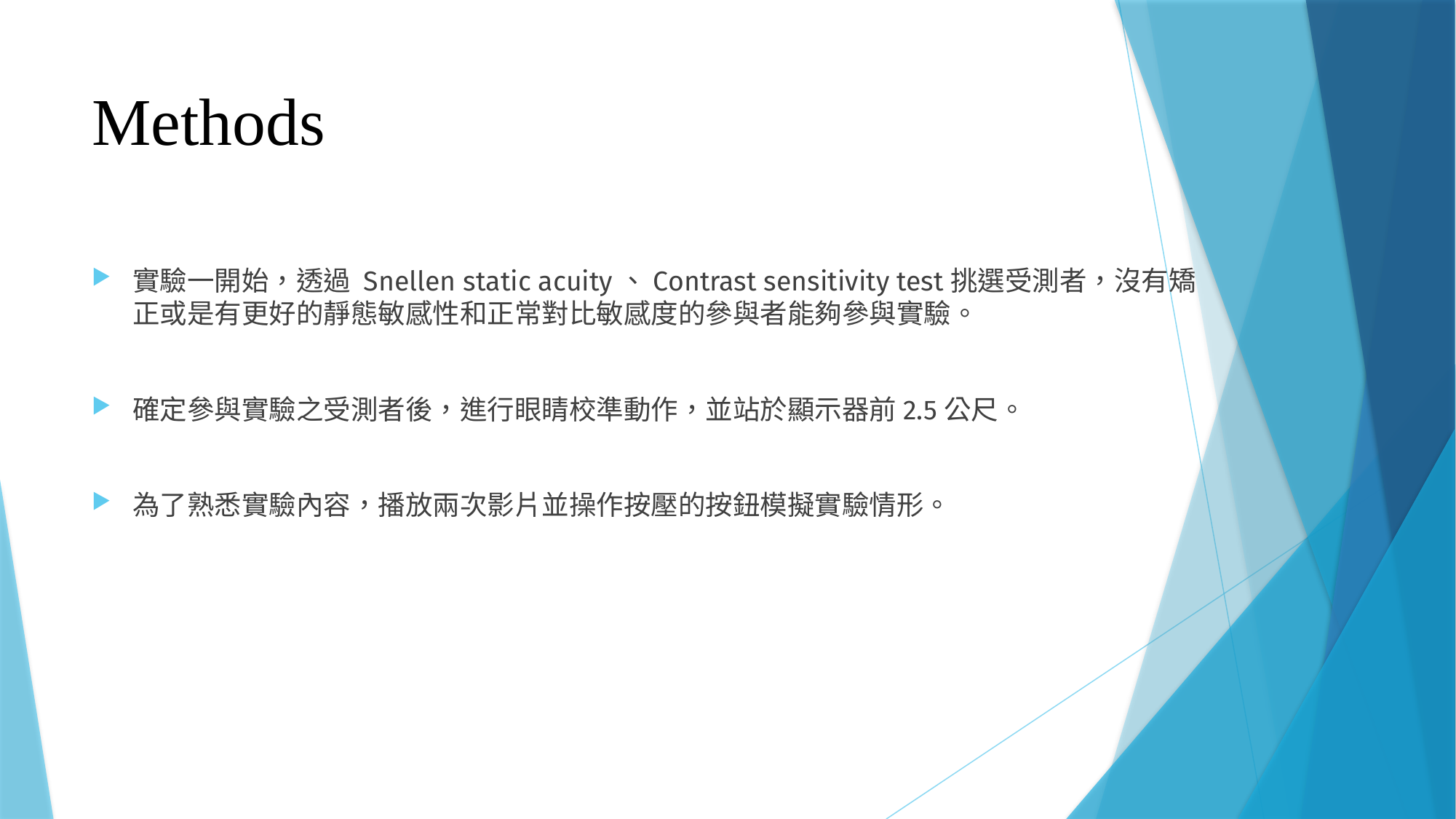

# Methods
實驗一開始，透過 Snellen static acuity、Contrast sensitivity test挑選受測者，沒有矯正或是有更好的靜態敏感性和正常對比敏感度的參與者能夠參與實驗。

確定參與實驗之受測者後，進行眼睛校準動作，並站於顯示器前2.5公尺。

為了熟悉實驗內容，播放兩次影片並操作按壓的按鈕模擬實驗情形。